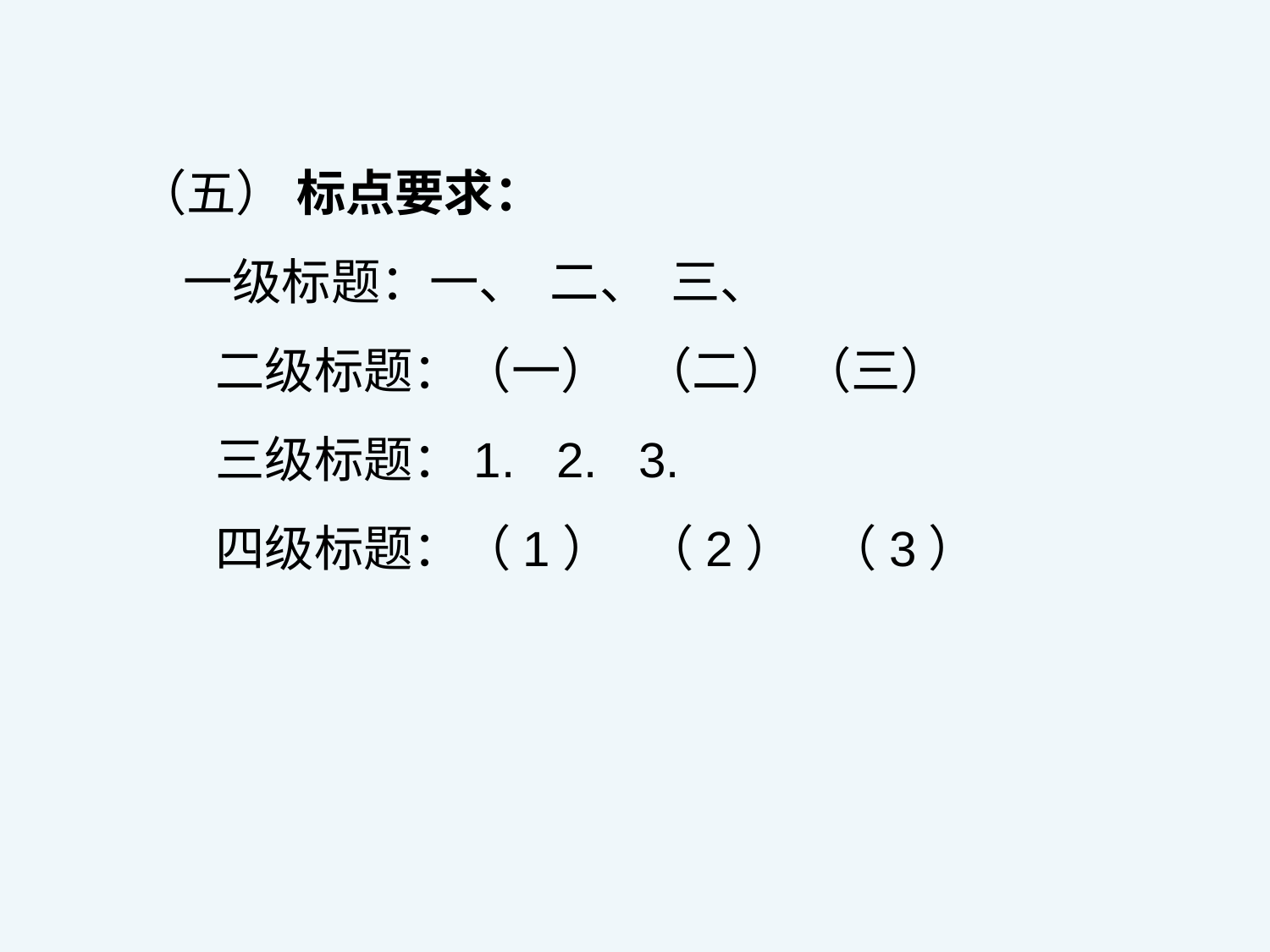

（五） 标点要求：
   一级标题：一、  二、  三、      二级标题：（一）   （二） （三）      三级标题：1.   2.   3.       四级标题：（1）   （2）   （3）